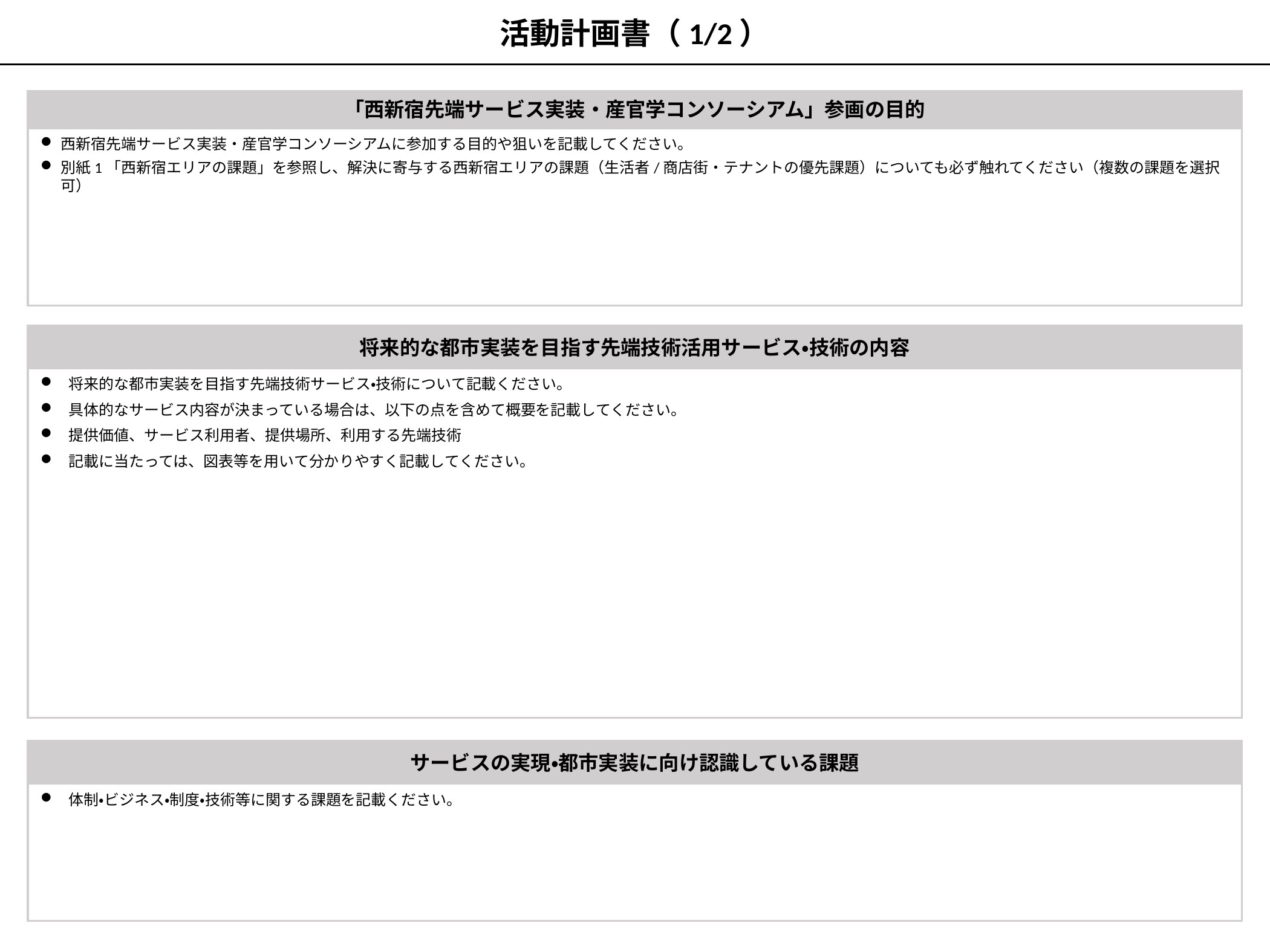

活動計画書（1/2）
「西新宿先端サービス実装・産官学コンソーシアム」参画の目的
西新宿先端サービス実装・産官学コンソーシアムに参加する目的や狙いを記載してください。
別紙1「西新宿エリアの課題」を参照し、解決に寄与する西新宿エリアの課題（生活者/商店街・テナントの優先課題）についても必ず触れてください（複数の課題を選択可）
将来的な都市実装を目指す先端技術活用サービス・技術の内容
将来的な都市実装を目指す先端技術サービス・技術について記載ください。
具体的なサービス内容が決まっている場合は、以下の点を含めて概要を記載してください。
提供価値、サービス利用者、提供場所、利用する先端技術
記載に当たっては、図表等を用いて分かりやすく記載してください。
サービスの実現・都市実装に向け認識している課題
体制・ビジネス・制度・技術等に関する課題を記載ください。